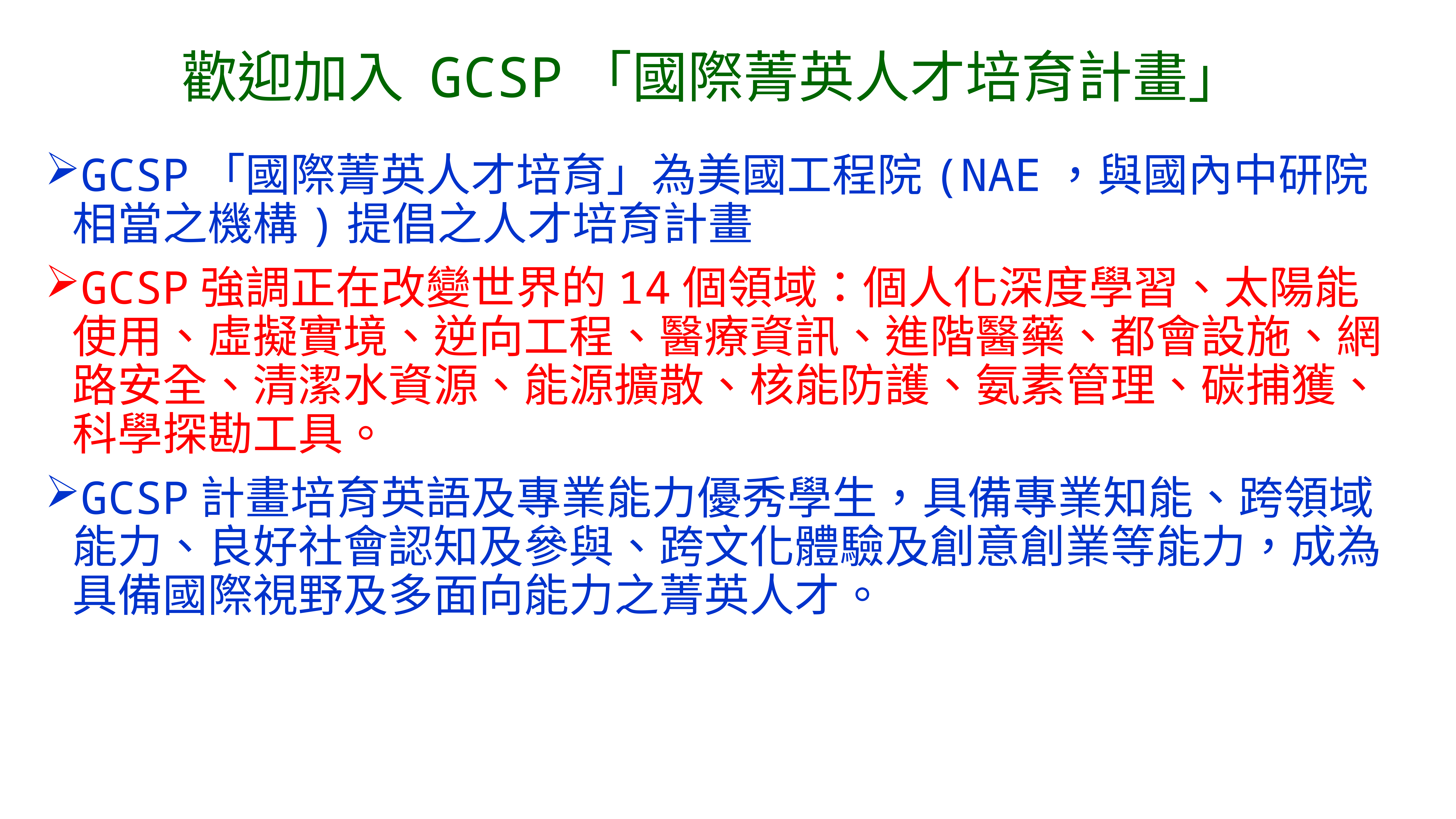

# 歡迎加入 GCSP「國際菁英人才培育計畫」
GCSP「國際菁英人才培育」為美國工程院(NAE，與國內中研院相當之機構)提倡之人才培育計畫
GCSP強調正在改變世界的14個領域：個人化深度學習、太陽能使用、虛擬實境、逆向工程、醫療資訊、進階醫藥、都會設施、網路安全、清潔水資源、能源擴散、核能防護、氨素管理、碳捕獲、科學探勘工具。
GCSP計畫培育英語及專業能力優秀學生，具備專業知能、跨領域能力、良好社會認知及參與、跨文化體驗及創意創業等能力，成為具備國際視野及多面向能力之菁英人才。